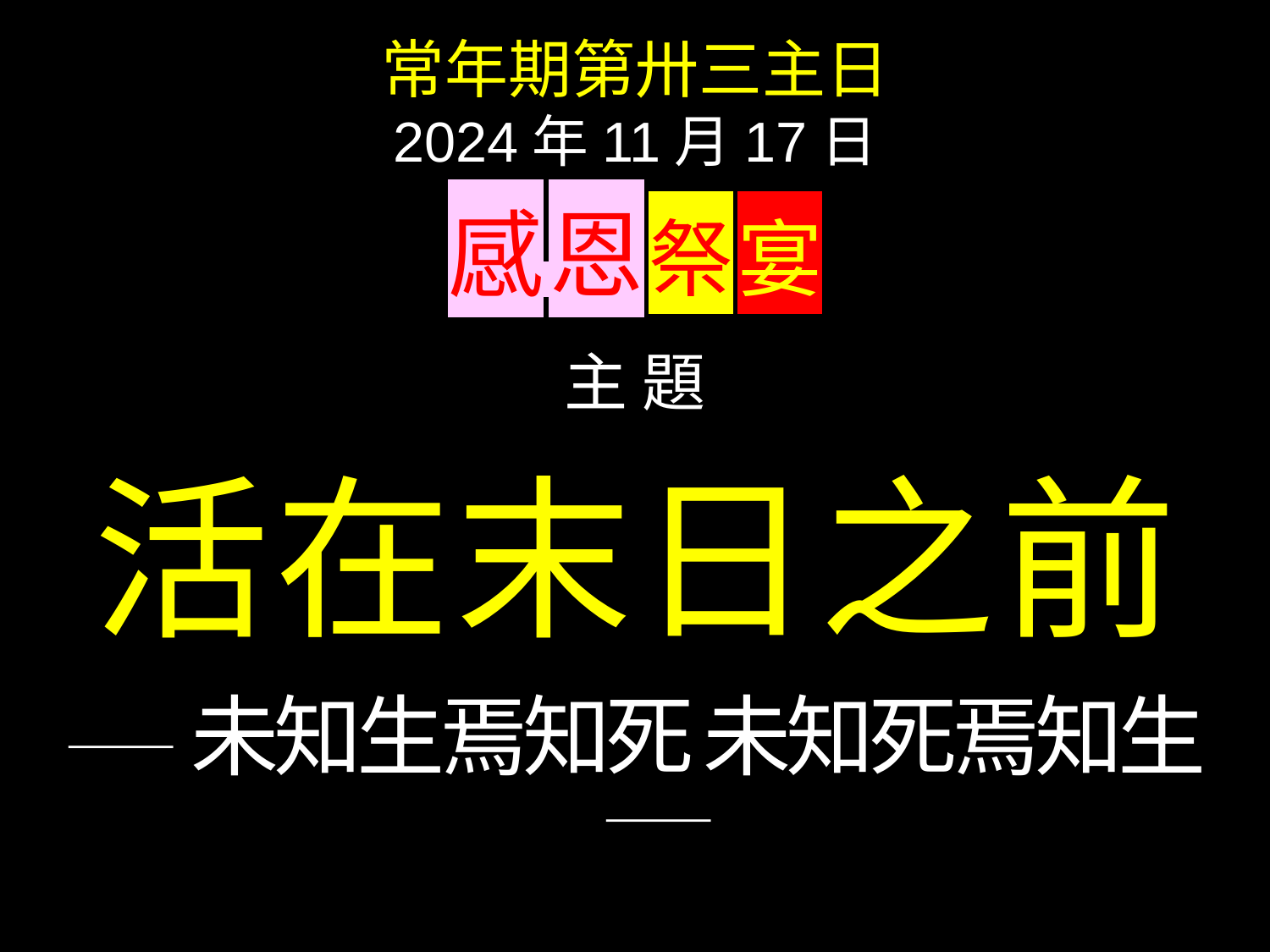

常年期第卅三主日
2024年11月17日
感 恩 祭 宴

主 題

活在末日之前
——未知生焉知死 未知死焉知生——